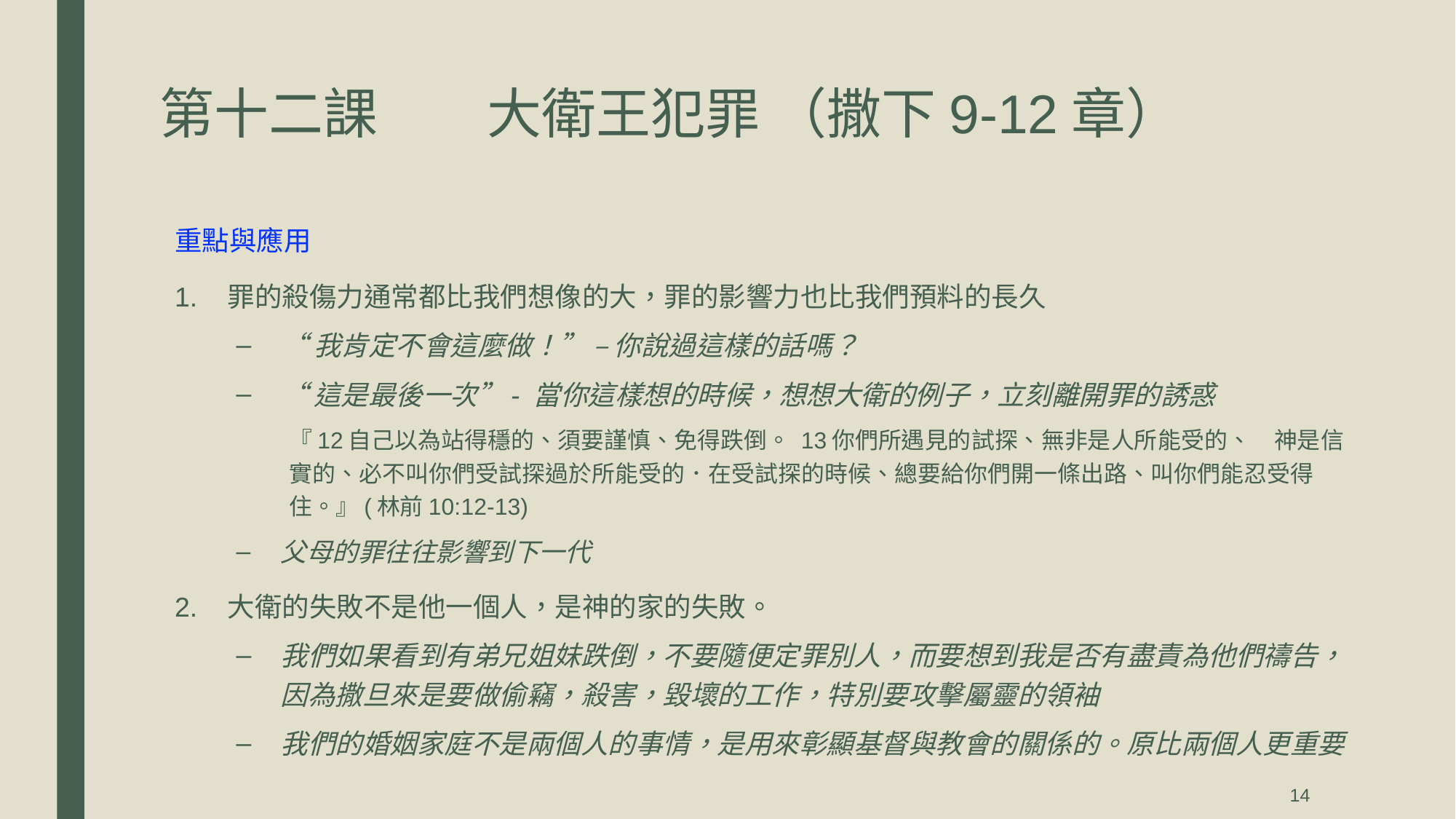

# 第十二課	大衛王犯罪 （撒下9-12章）
重點與應用
罪的殺傷力通常都比我們想像的大，罪的影響力也比我們預料的長久
“我肯定不會這麼做！” – 你說過這樣的話嗎？
“這是最後一次”- 當你這樣想的時候，想想大衛的例子，立刻離開罪的誘惑
『12自己以為站得穩的、須要謹慎、免得跌倒。 13你們所遇見的試探、無非是人所能受的、　神是信實的、必不叫你們受試探過於所能受的．在受試探的時候、總要給你們開一條出路、叫你們能忍受得住。』(林前10:12-13)
父母的罪往往影響到下一代
大衛的失敗不是他一個人，是神的家的失敗。
我們如果看到有弟兄姐妹跌倒，不要隨便定罪別人，而要想到我是否有盡責為他們禱告，因為撒旦來是要做偷竊，殺害，毀壞的工作，特別要攻擊屬靈的領袖
我們的婚姻家庭不是兩個人的事情，是用來彰顯基督與教會的關係的。原比兩個人更重要

14